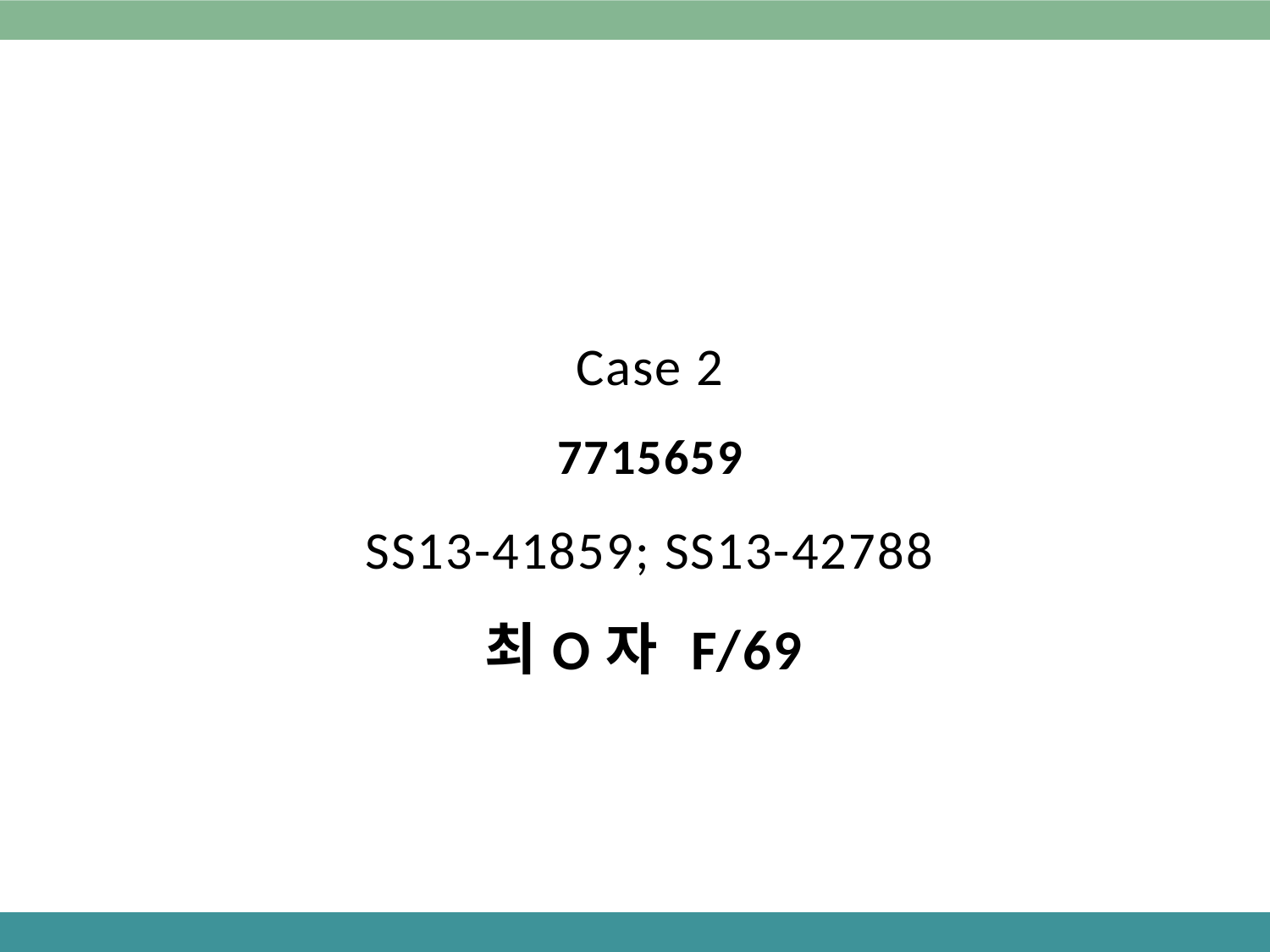

Case 2
7715659
SS13-41859; SS13-42788
최O자 F/69